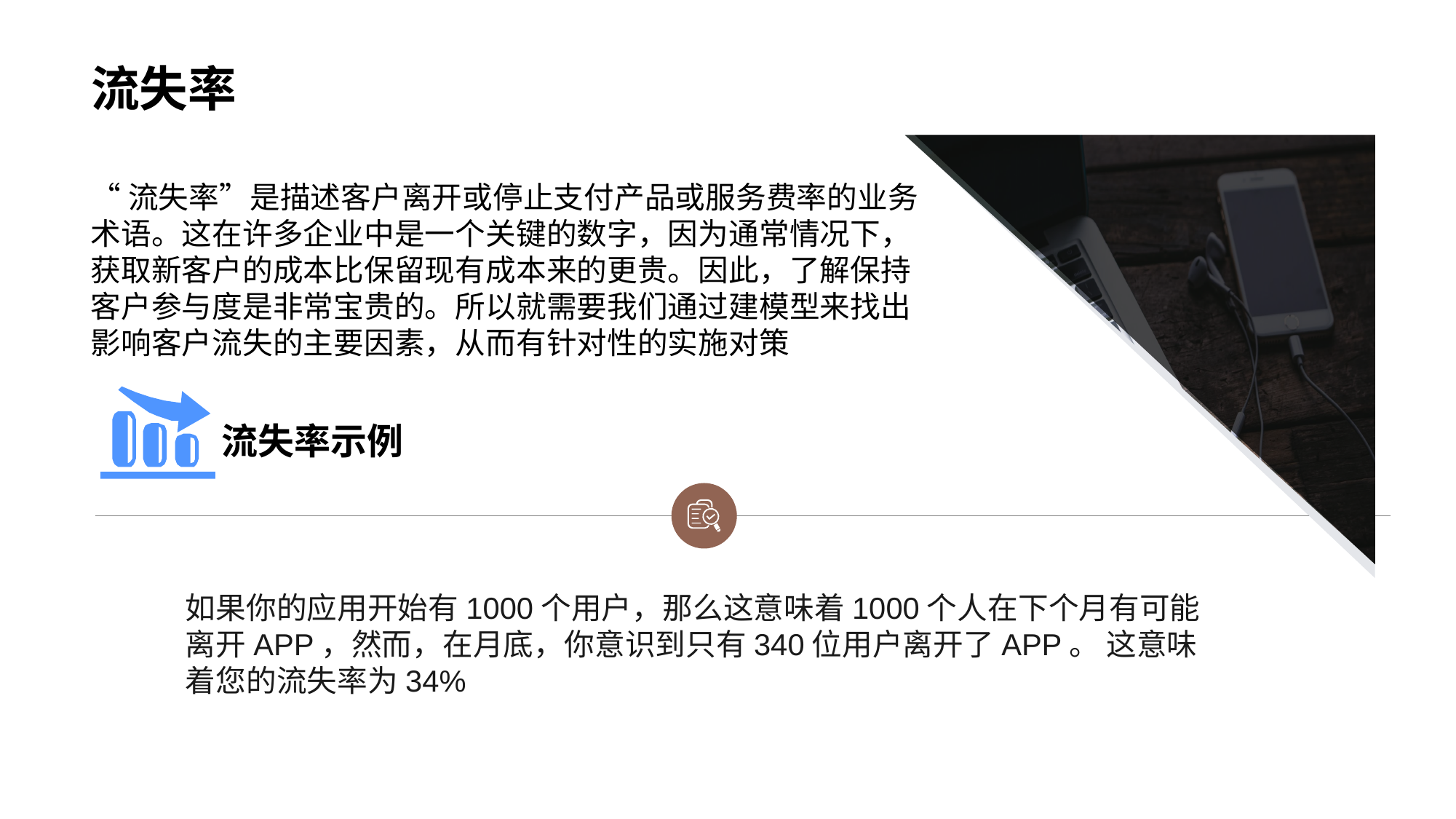

# 流失率

“流失率”是描述客户离开或停止支付产品或服务费率的业务术语。这在许多企业中是一个关键的数字，因为通常情况下，获取新客户的成本比保留现有成本来的更贵。因此，了解保持客户参与度是非常宝贵的。所以就需要我们通过建模型来找出影响客户流失的主要因素，从而有针对性的实施对策

流失率示例

如果你的应用开始有1000个用户，那么这意味着1000个人在下个月有可能离开APP，然而，在月底，你意识到只有340位用户离开了APP。 这意味着您的流失率为34%